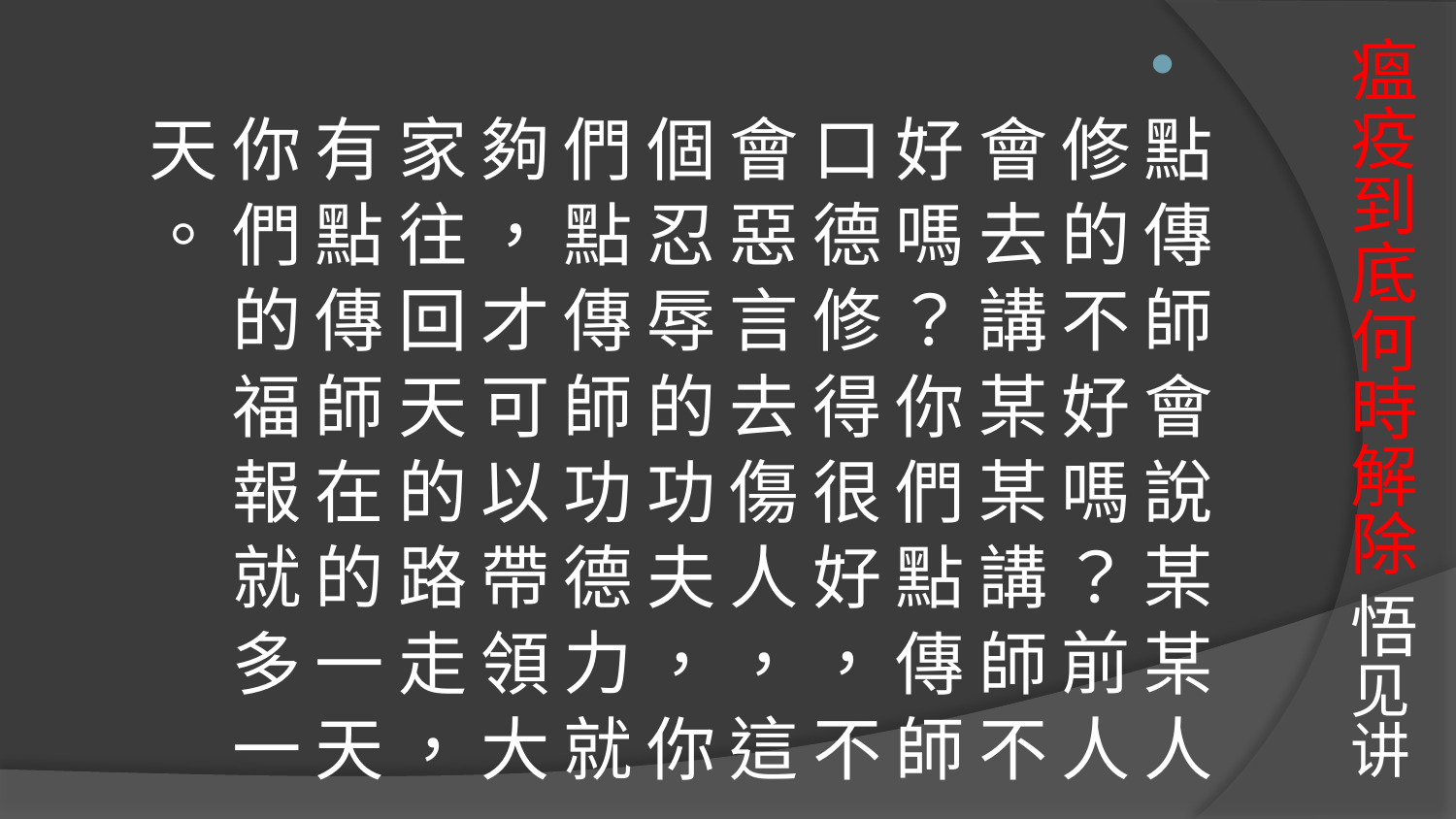

# 瘟疫到底何時解除 悟见讲
點 傳 師 會 說 某 某 人 修 的 不 好 嗎 ？ 前 人 會 去 講 某 某 講 師 不 好 嗎 ？ 你 們 點 傳 師 口 德 修 得 很 好 ， 不 會 惡 言 去 傷 人 ， 這 個 忍 辱 的 功 夫 ， 你 們 點 傳 師 功 德 力 就 夠 ， 才 可 以 帶 領 大 家 往 回 天 的 路 走 ， 有 點 傳 師 在 的 一 天 你 們 的 福 報 就 多 一 天 。